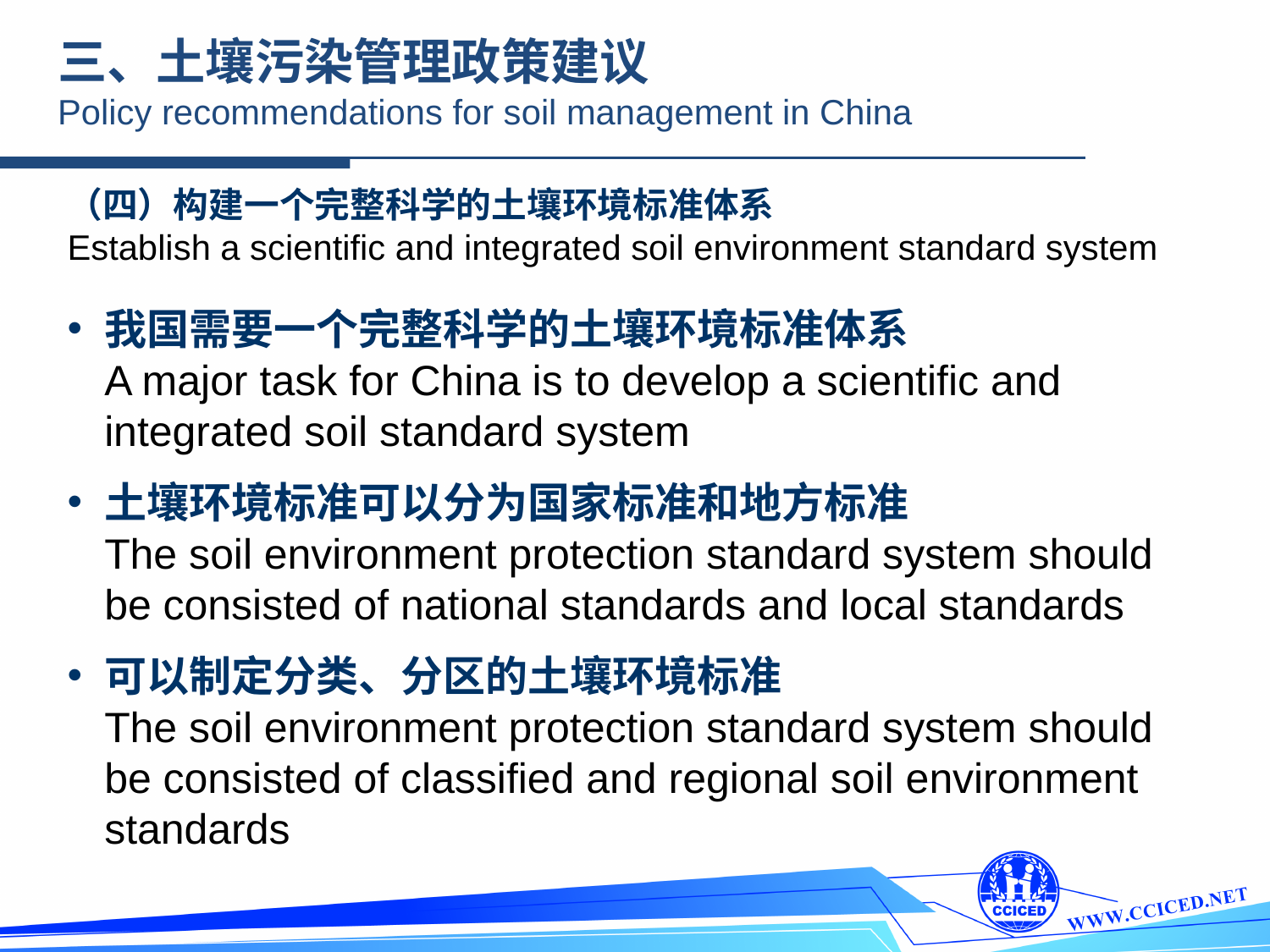

三、土壤污染管理政策建议
Policy recommendations for soil management in China
（四）构建一个完整科学的土壤环境标准体系
Establish a scientific and integrated soil environment standard system
我国需要一个完整科学的土壤环境标准体系
A major task for China is to develop a scientific and integrated soil standard system
土壤环境标准可以分为国家标准和地方标准
The soil environment protection standard system should be consisted of national standards and local standards
可以制定分类、分区的土壤环境标准
The soil environment protection standard system should be consisted of classified and regional soil environment standards